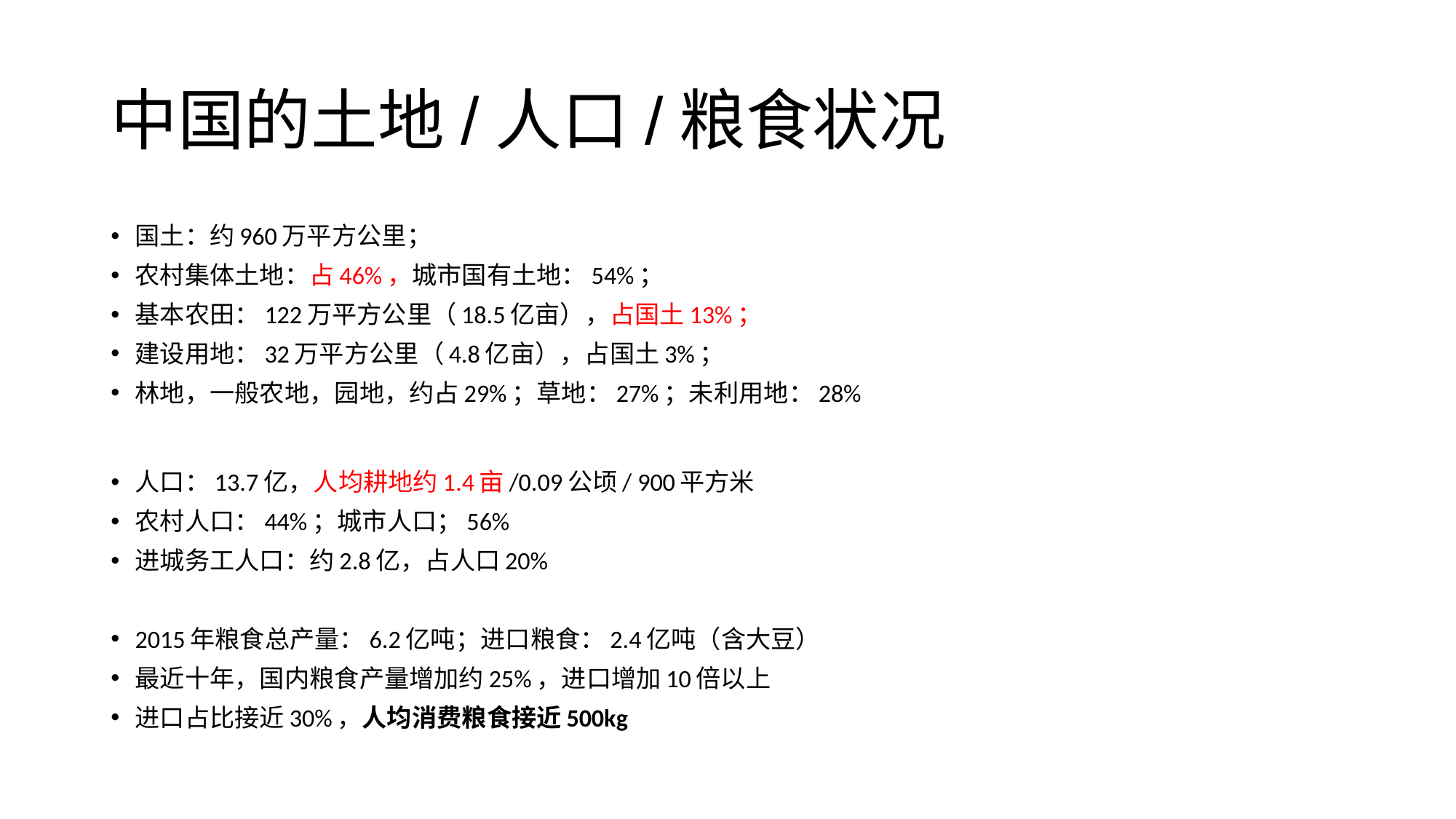

# 中国的土地/人口/粮食状况
国土：约960万平方公里；
农村集体土地：占46%，城市国有土地：54%；
基本农田：122万平方公里（18.5亿亩），占国土13%；
建设用地：32万平方公里（4.8亿亩），占国土3%；
林地，一般农地，园地，约占29%；草地：27%；未利用地：28%

人口：13.7亿，人均耕地约1.4亩/0.09公顷/ 900平方米
农村人口：44%；城市人口；56%
进城务工人口：约2.8亿，占人口20%

2015年粮食总产量：6.2亿吨；进口粮食：2.4亿吨（含大豆）
最近十年，国内粮食产量增加约25%，进口增加10倍以上
进口占比接近30%，人均消费粮食接近500kg